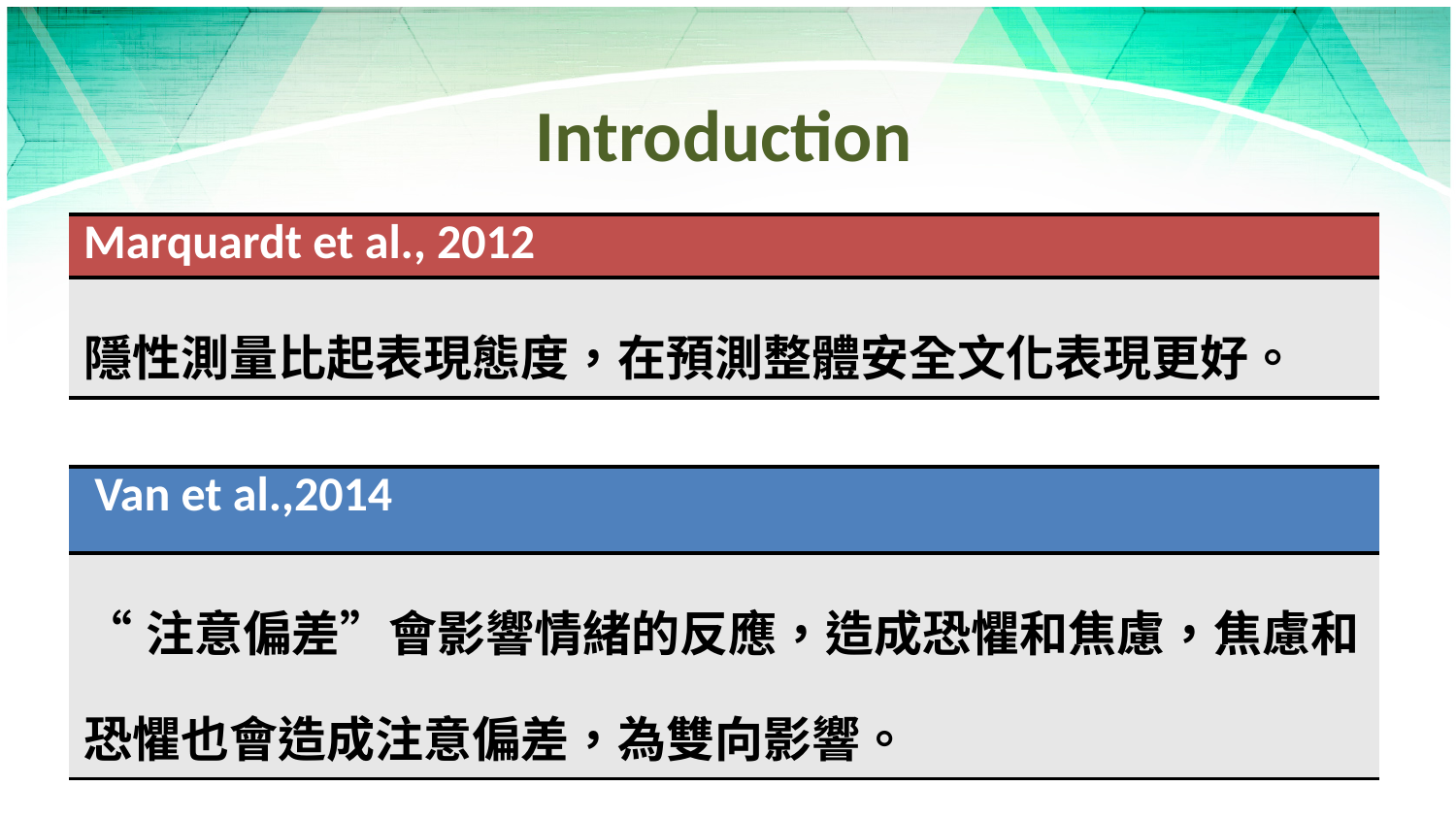

Introduction
| Marquardt et al., 2012 |
| --- |
| 隱性測量比起表現態度，在預測整體安全文化表現更好。 |
| Van et al.,2014 |
| --- |
| “注意偏差”會影響情緒的反應，造成恐懼和焦慮，焦慮和恐懼也會造成注意偏差，為雙向影響。 |